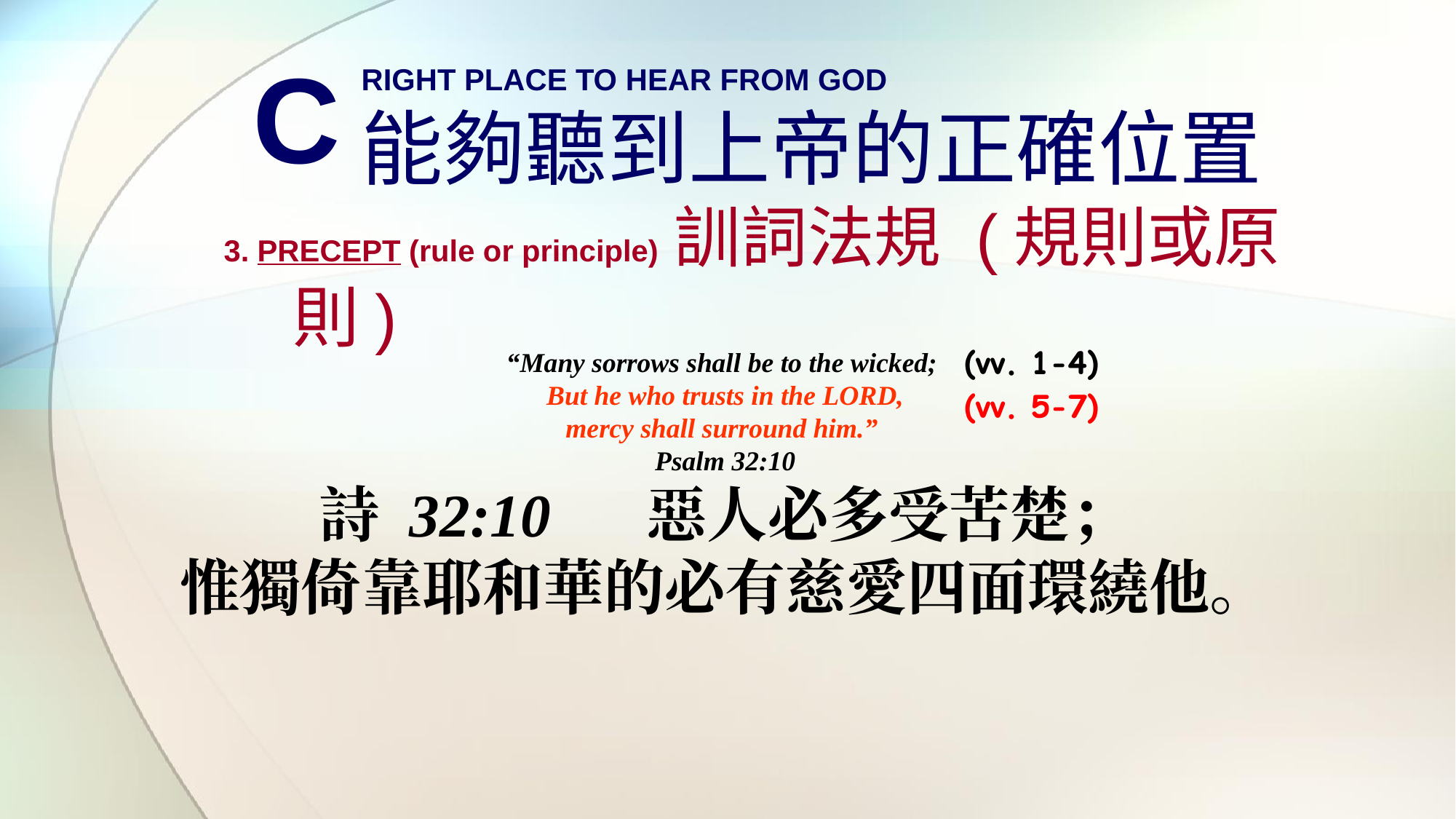

C
RIGHT PLACE TO HEAR FROM GOD
能夠聽到上帝的正確位置
3. PRECEPT (rule or principle) 訓詞法規 (規則或原則)
(vv. 1-4)
“Many sorrows shall be to the wicked;
But he who trusts in the LORD,
mercy shall surround him.”
Psalm 32:10
詩 32:10	惡人必多受苦楚；
惟獨倚靠耶和華的必有慈愛四面環繞他。
(vv. 5-7)